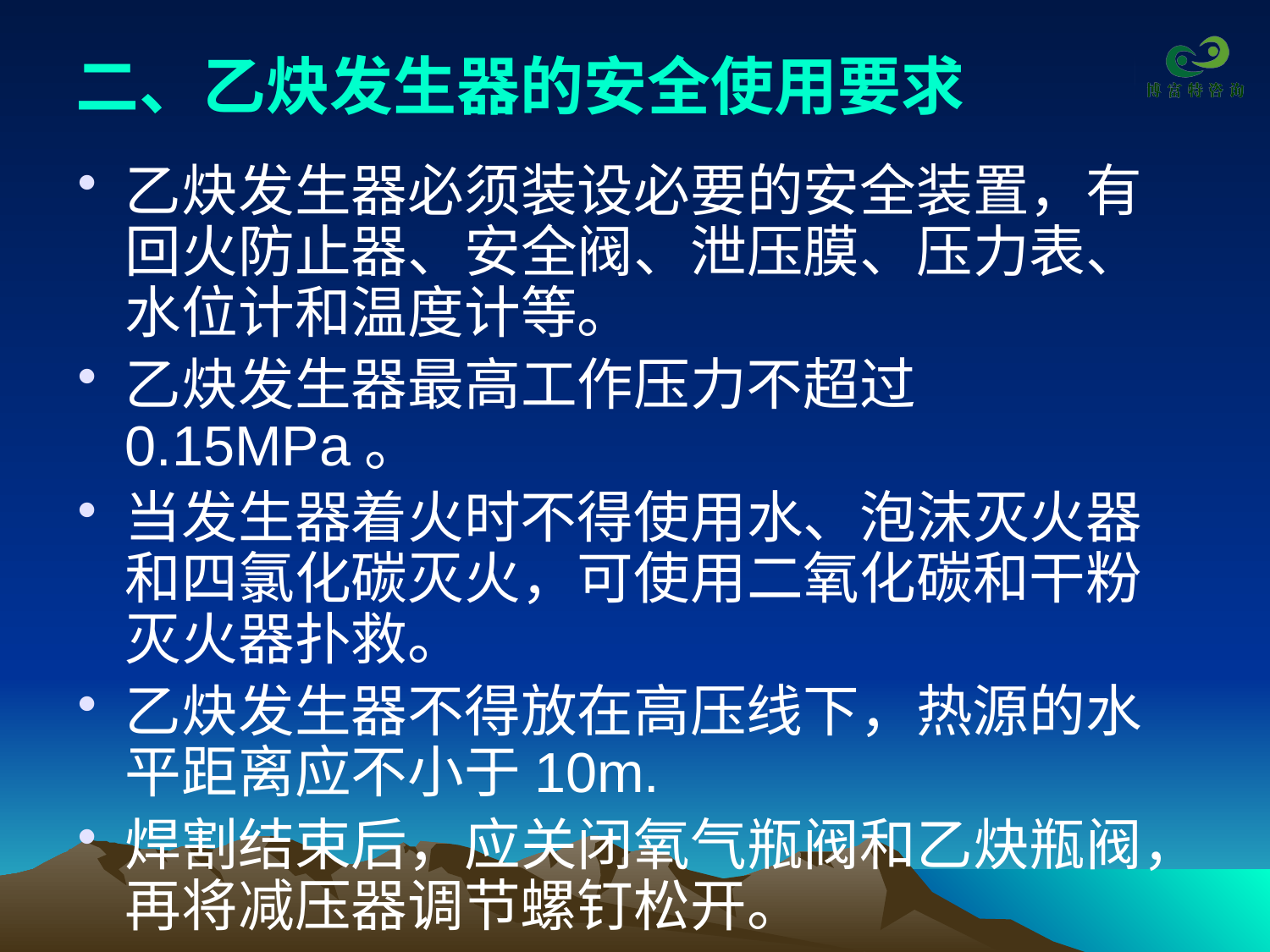

# 二、乙炔发生器的安全使用要求
乙炔发生器必须装设必要的安全装置，有回火防止器、安全阀、泄压膜、压力表、水位计和温度计等。
乙炔发生器最高工作压力不超过0.15MPa。
当发生器着火时不得使用水、泡沫灭火器和四氯化碳灭火，可使用二氧化碳和干粉灭火器扑救。
乙炔发生器不得放在高压线下，热源的水平距离应不小于10m.
焊割结束后，应关闭氧气瓶阀和乙炔瓶阀，再将减压器调节螺钉松开。